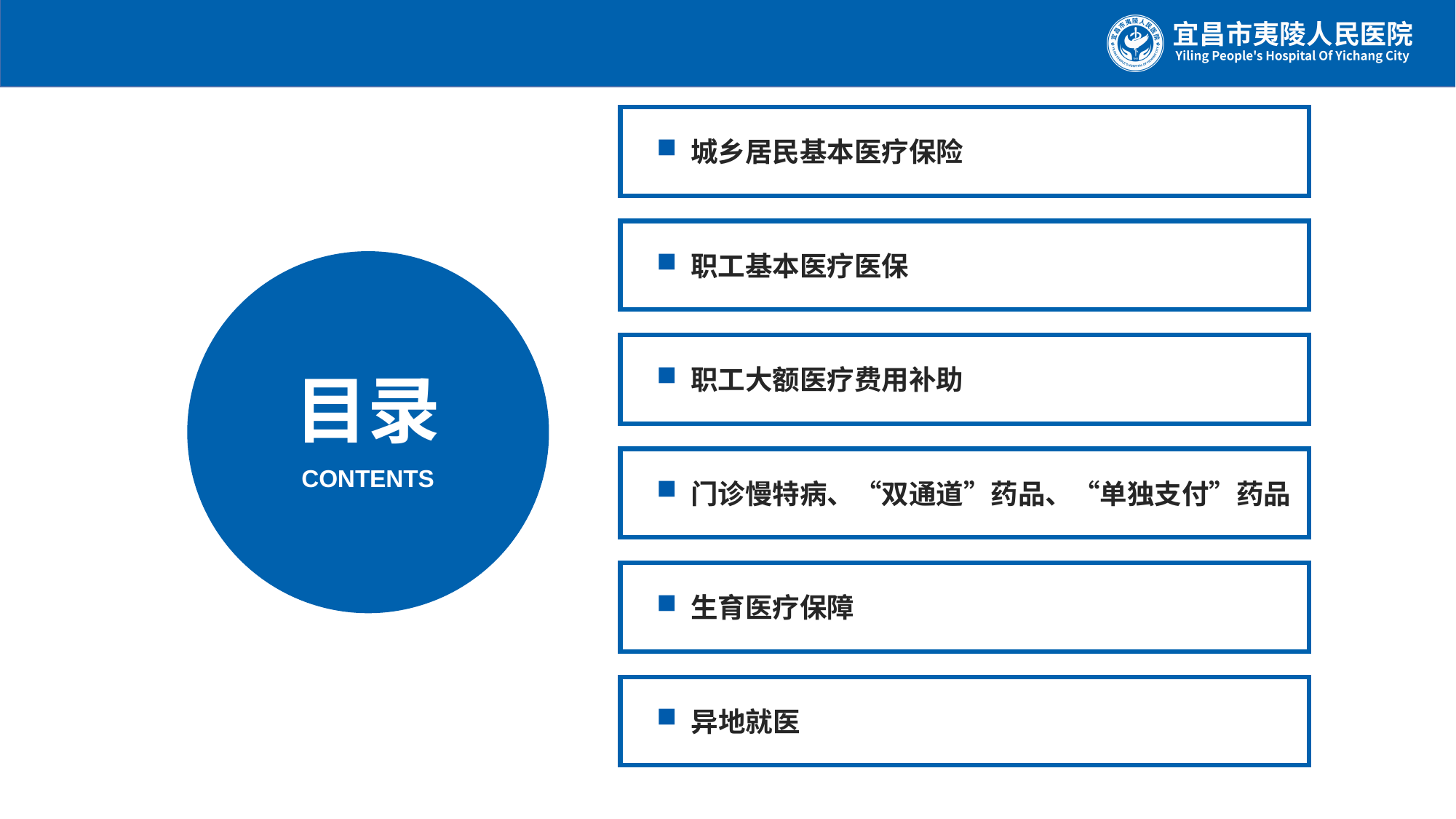

城乡居民基本医疗保险

职工基本医疗医保

职工大额医疗费用补助

门诊慢特病、“双通道”药品、“单独支付”药品

生育医疗保障

异地就医